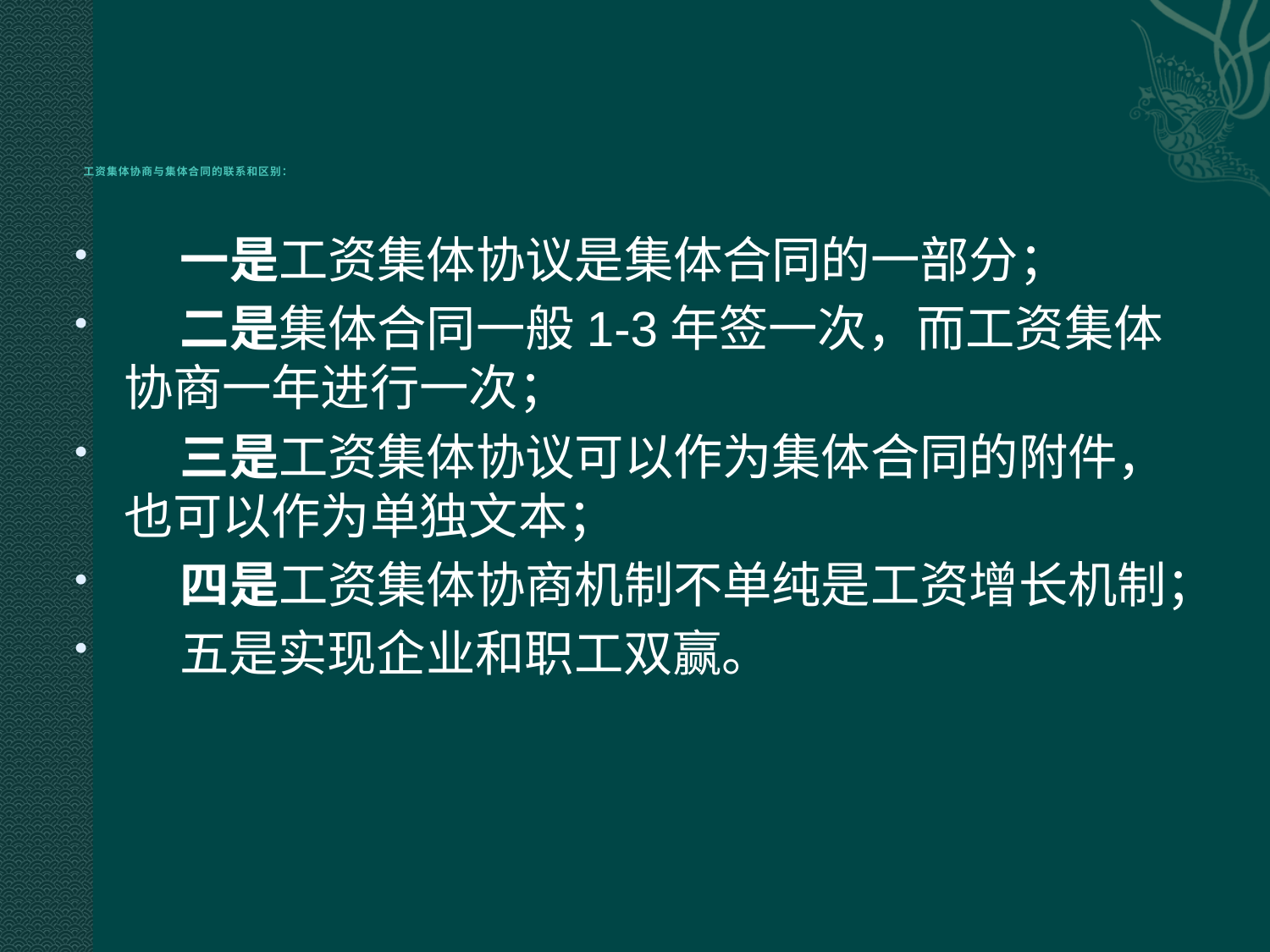

# 工资集体协商与集体合同的联系和区别：
    一是工资集体协议是集体合同的一部分；
    二是集体合同一般1-3年签一次，而工资集体协商一年进行一次；
    三是工资集体协议可以作为集体合同的附件，也可以作为单独文本；
    四是工资集体协商机制不单纯是工资增长机制；
    五是实现企业和职工双赢。